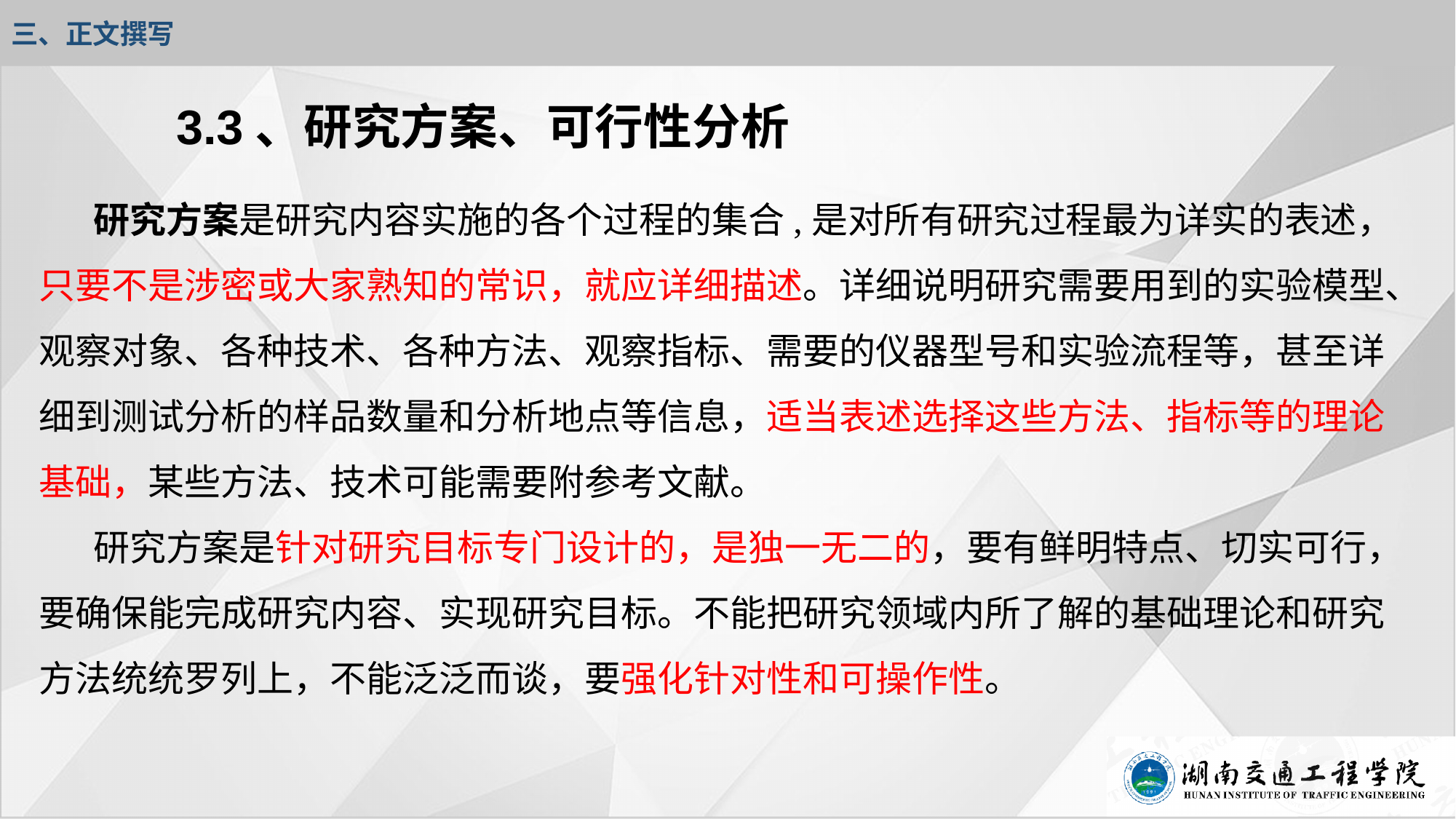

三、正文撰写
# 3.3、研究方案、可行性分析
研究方案是研究内容实施的各个过程的集合,是对所有研究过程最为详实的表述，只要不是涉密或大家熟知的常识，就应详细描述。详细说明研究需要用到的实验模型、观察对象、各种技术、各种方法、观察指标、需要的仪器型号和实验流程等，甚至详细到测试分析的样品数量和分析地点等信息，适当表述选择这些方法、指标等的理论基础，某些方法、技术可能需要附参考文献。
研究方案是针对研究目标专门设计的，是独一无二的，要有鲜明特点、切实可行，要确保能完成研究内容、实现研究目标。不能把研究领域内所了解的基础理论和研究方法统统罗列上，不能泛泛而谈，要强化针对性和可操作性。